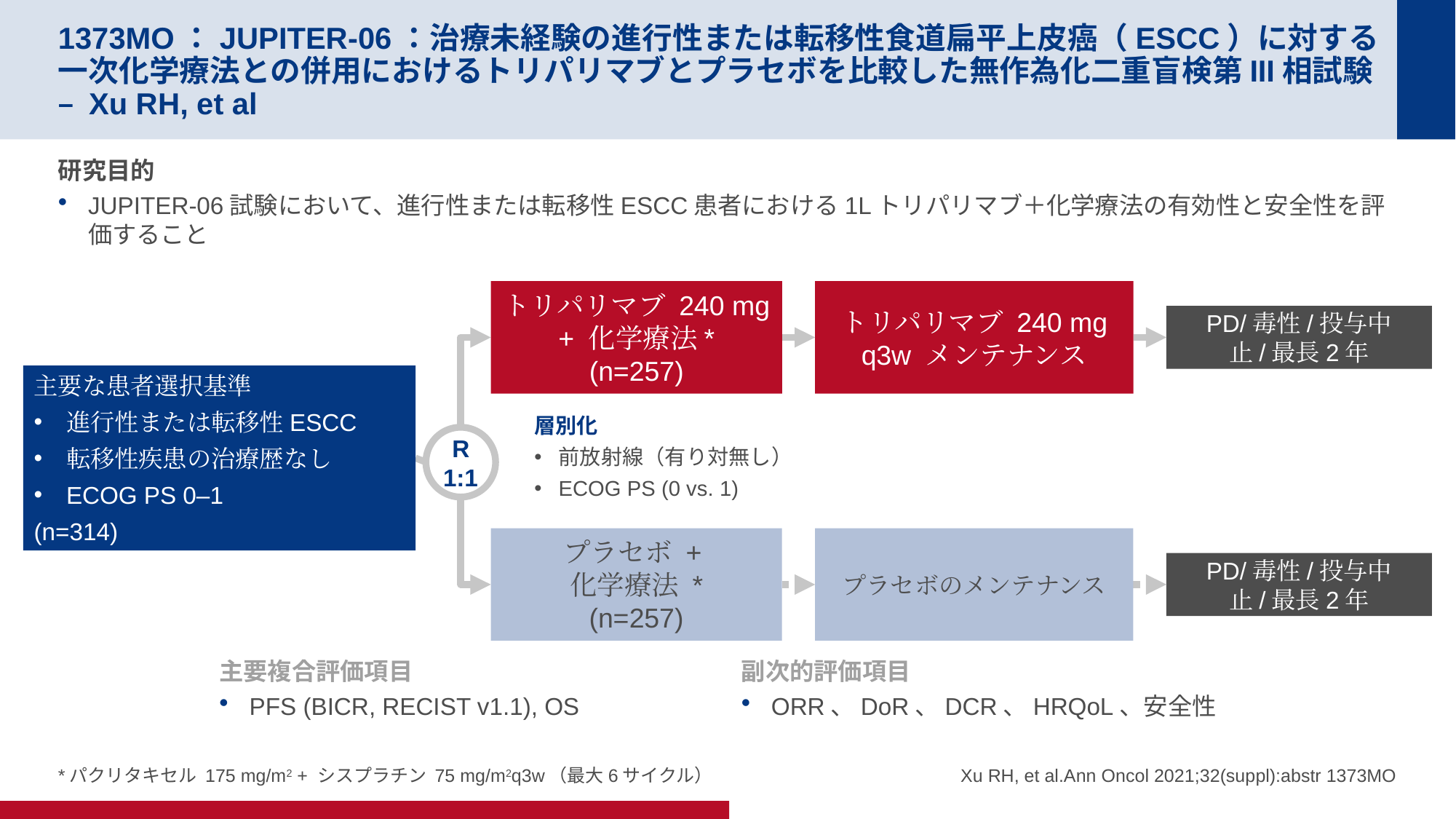

# 1373MO：JUPITER-06：治療未経験の進行性または転移性食道扁平上皮癌（ESCC）に対する一次化学療法との併用におけるトリパリマブとプラセボを比較した無作為化二重盲検第III相試験 – Xu RH, et al
研究目的
JUPITER-06試験において、進行性または転移性ESCC患者における1Lトリパリマブ＋化学療法の有効性と安全性を評価すること
トリパリマブ 240 mg + 化学療法*
(n=257)
トリパリマブ 240 mg q3w メンテナンス
PD/毒性/投与中止/最長2年
主要な患者選択基準
進行性または転移性ESCC
転移性疾患の治療歴なし
ECOG PS 0–1
(n=314)
層別化
前放射線（有り対無し）
ECOG PS (0 vs. 1)
R
1:1
プラセボ +
化学療法 *
(n=257)
プラセボのメンテナンス
PD/毒性/投与中止/最長2年
主要複合評価項目
PFS (BICR, RECIST v1.1), OS
副次的評価項目
ORR、DoR、DCR、HRQoL、安全性
*パクリタキセル 175 mg/m2 + シスプラチン 75 mg/m2q3w（最大6サイクル）
Xu RH, et al.Ann Oncol 2021;32(suppl):abstr 1373MO